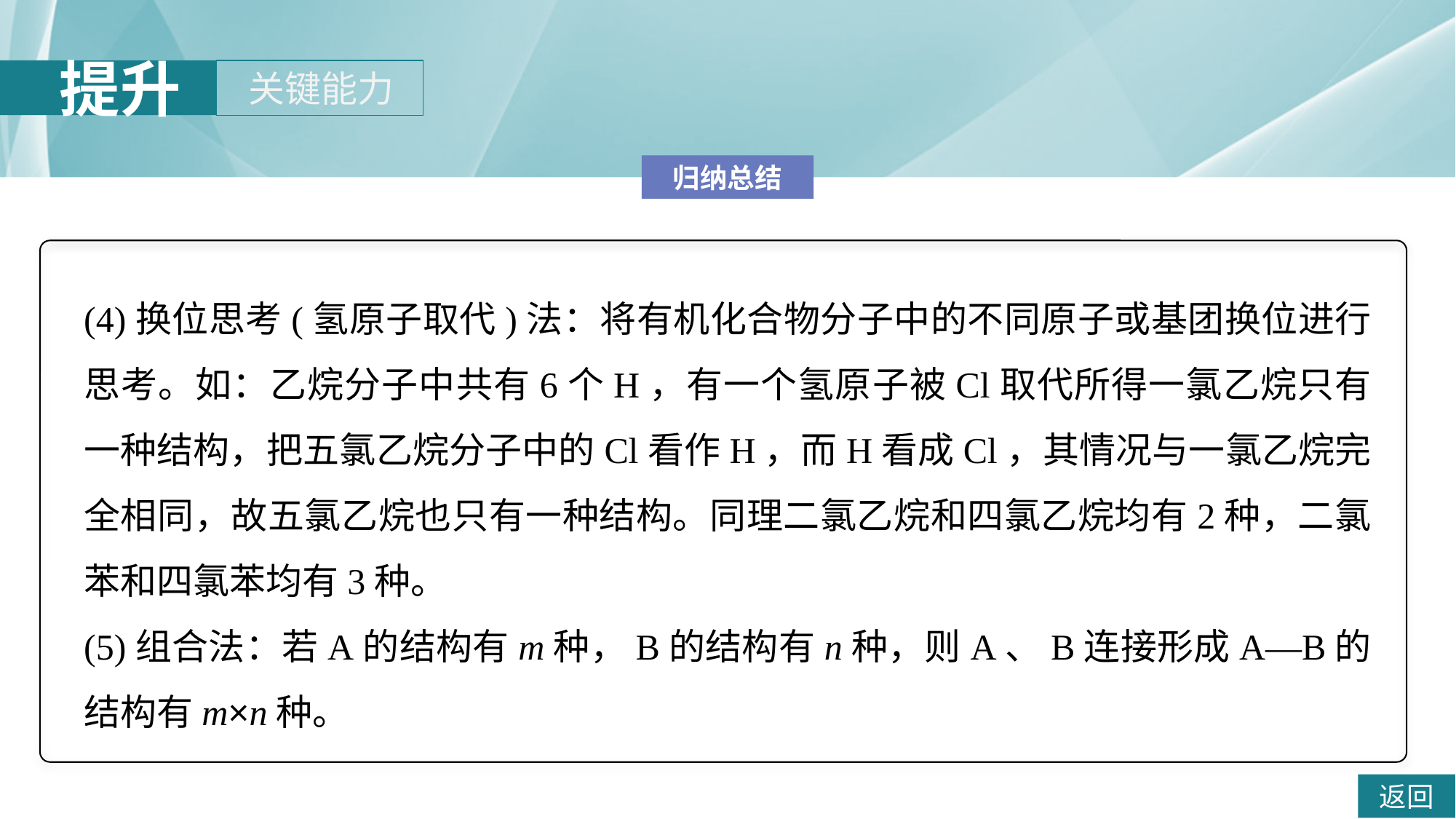

(4)换位思考(氢原子取代)法：将有机化合物分子中的不同原子或基团换位进行思考。如：乙烷分子中共有6个H，有一个氢原子被Cl取代所得一氯乙烷只有一种结构，把五氯乙烷分子中的Cl看作H，而H看成Cl，其情况与一氯乙烷完全相同，故五氯乙烷也只有一种结构。同理二氯乙烷和四氯乙烷均有2种，二氯苯和四氯苯均有3种。
(5)组合法：若A的结构有m种，B的结构有n种，则A、B连接形成A—B的结构有m×n种。
返回